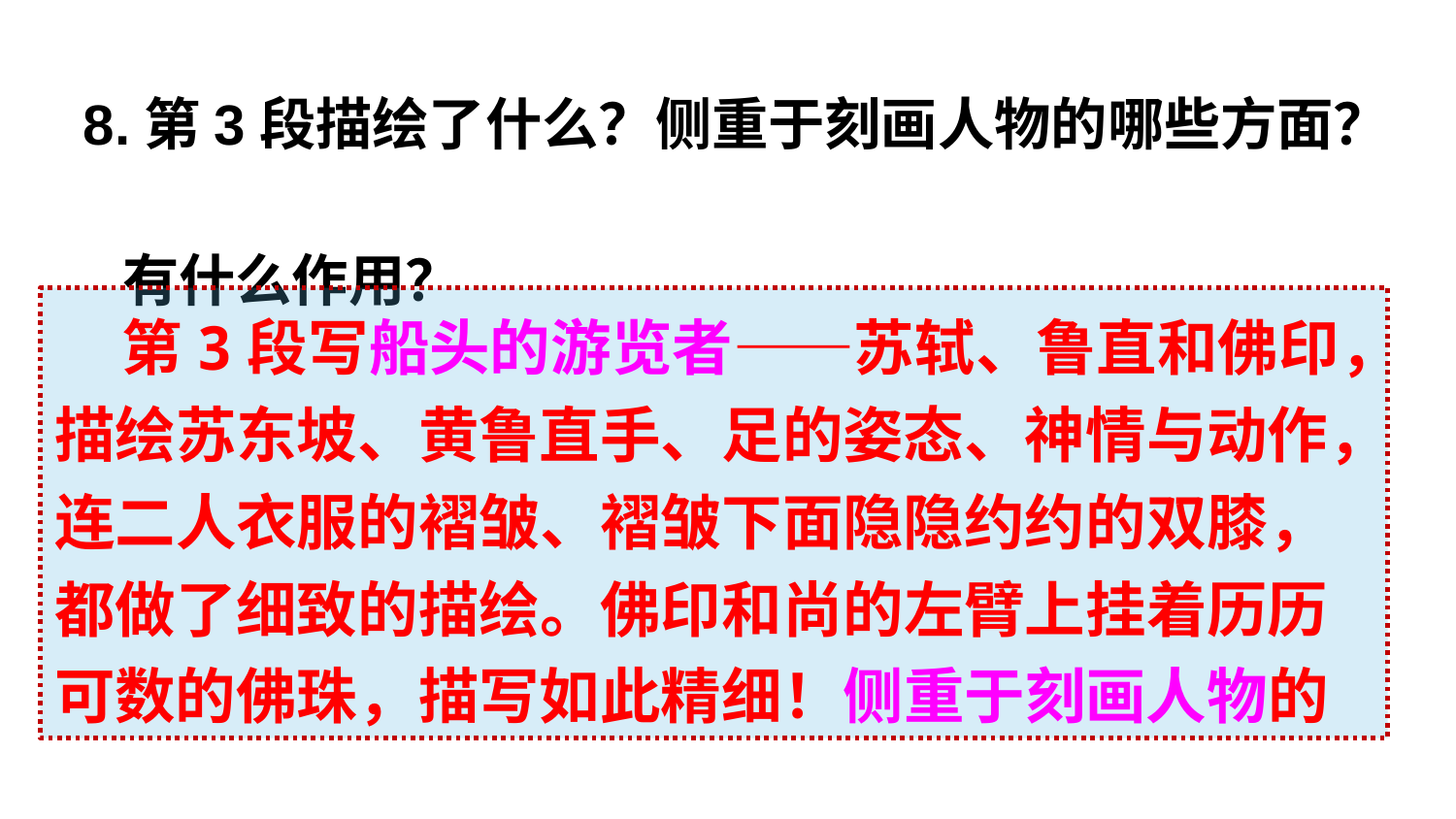

8.第3段描绘了什么？侧重于刻画人物的哪些方面？
  有什么作用？
    第3段写船头的游览者——苏轼、鲁直和佛印，描绘苏东坡、黄鲁直手、足的姿态、神情与动作，连二人衣服的褶皱、褶皱下面隐隐约约的双膝，都做了细致的描绘。佛印和尚的左臂上挂着历历可数的佛珠，描写如此精细！侧重于刻画人物的